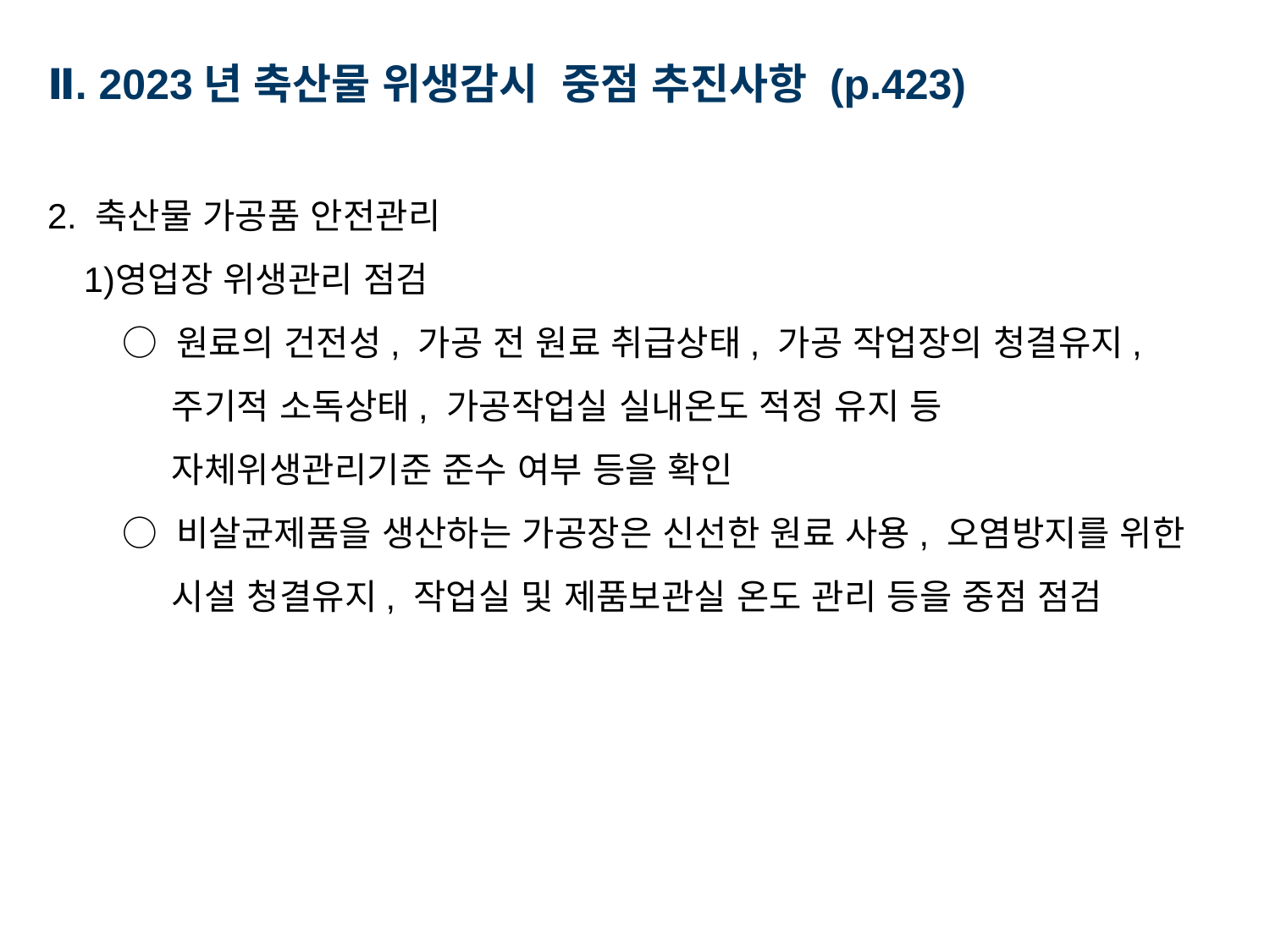

Ⅱ. 2023년 축산물 위생감시  중점 추진사항 (p.423)
2. 축산물 가공품 안전관리
영업장 위생관리 점검
○ 원료의 건전성, 가공 전 원료 취급상태, 가공 작업장의 청결유지, 주기적 소독상태, 가공작업실 실내온도 적정 유지 등 자체위생관리기준 준수 여부 등을 확인
○ 비살균제품을 생산하는 가공장은 신선한 원료 사용, 오염방지를 위한 시설 청결유지, 작업실 및 제품보관실 온도 관리 등을 중점 점검